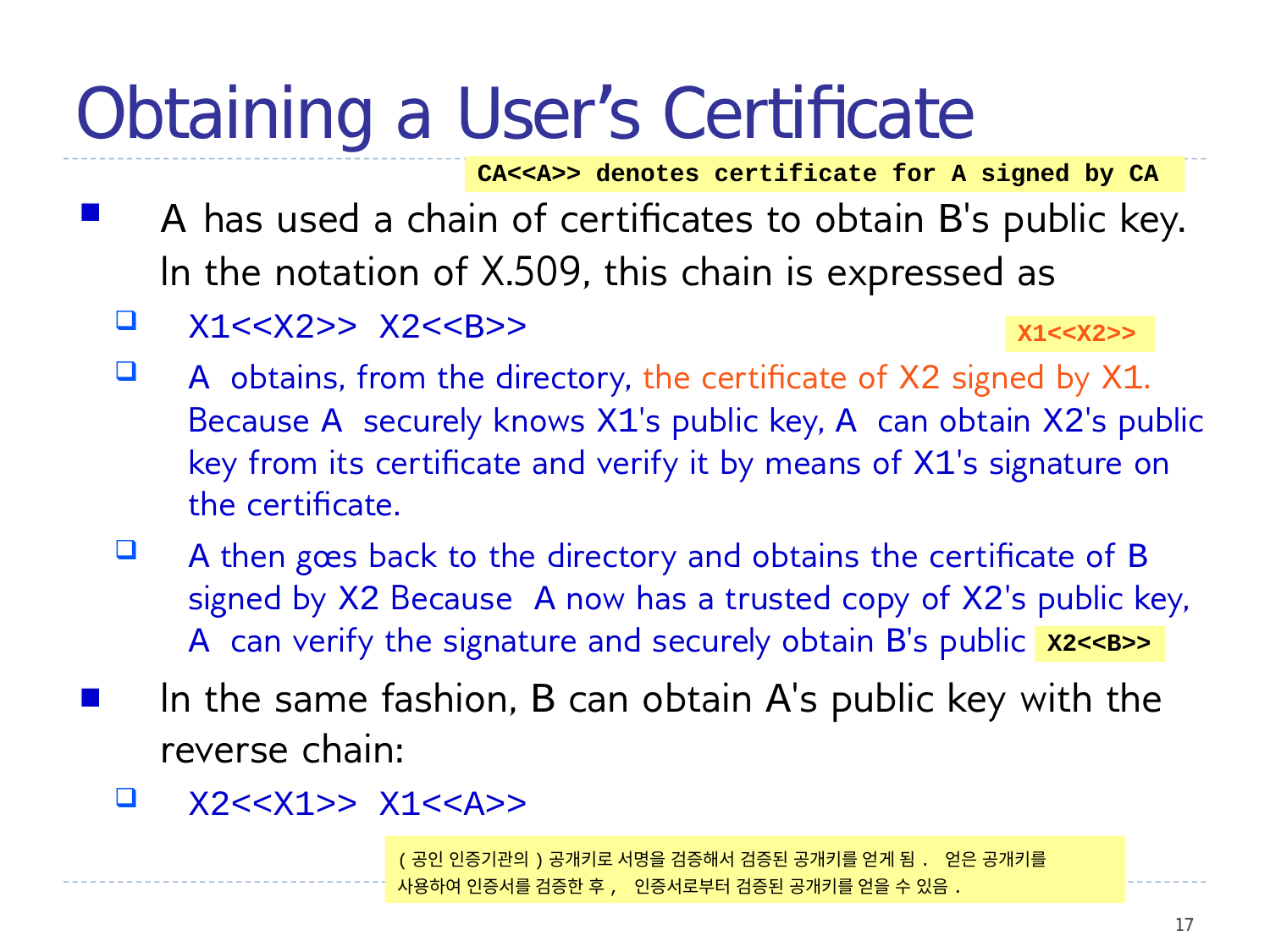

Obtaining a User’s Certificate
A has used a chain of certificates to obtain B's public key. In the notation of X.509, this chain is expressed as
X1<<X2>> X2<<B>>
A obtains, from the directory, the certificate of X2 signed by X1. Because A securely knows X1's public key, A can obtain X2's public key from its certificate and verify it by means of X1's signature on the certificate.
A then goes back to the directory and obtains the certificate of B signed by X2 Because A now has a trusted copy of X2's public key, A can verify the signature and securely obtain B's public key.
In the same fashion, B can obtain A's public key with the reverse chain:
X2<<X1>> X1<<A>>
CA<<A>> denotes certificate for A signed by CA
X1<<X2>>
X2<<B>>
(공인 인증기관의)공개키로 서명을 검증해서 검증된 공개키를 얻게 됨. 얻은 공개키를 사용하여 인증서를 검증한 후, 인증서로부터 검증된 공개키를 얻을 수 있음.
17